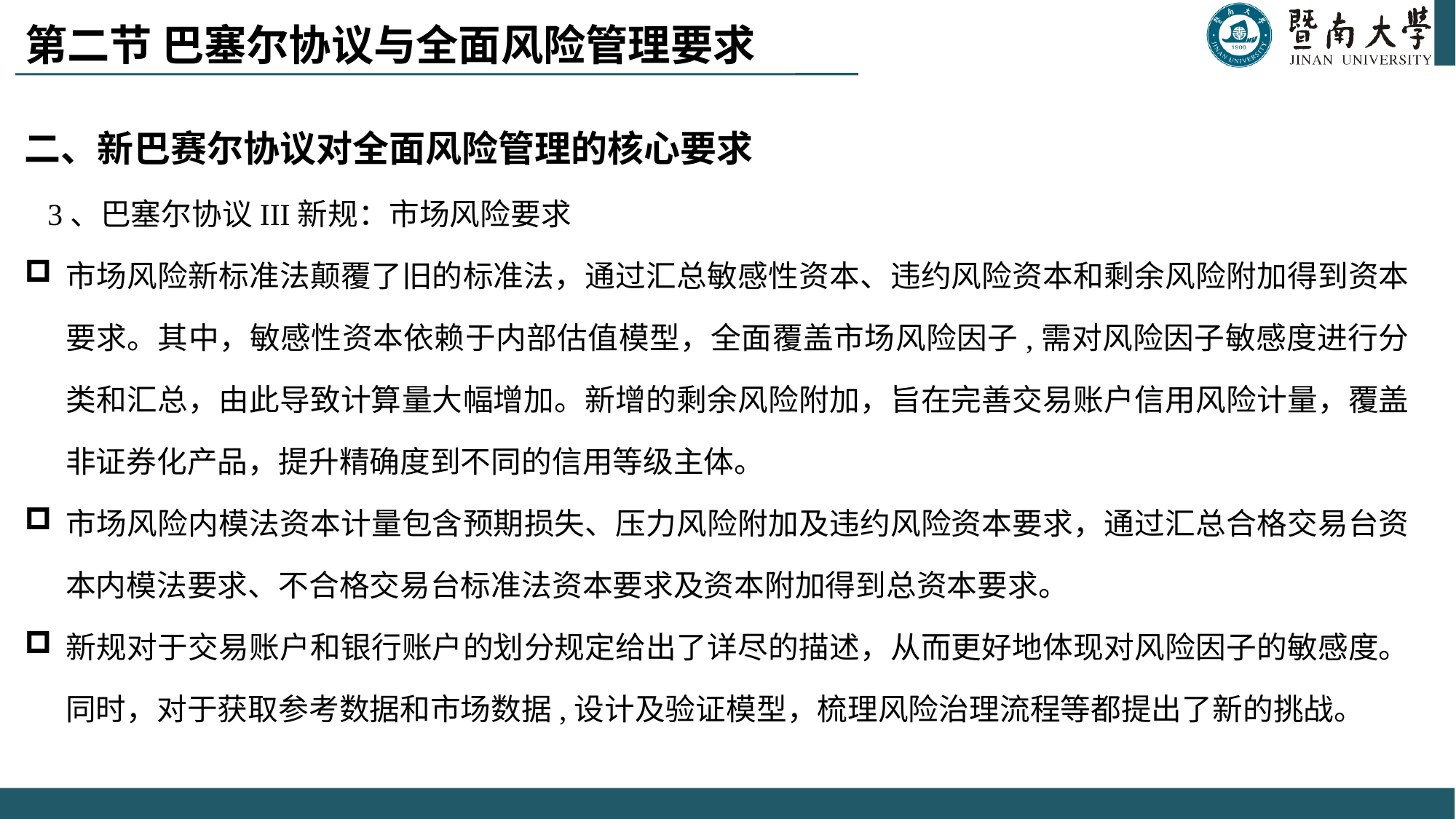

# 第二节 巴塞尔协议与全面风险管理要求
二、新巴赛尔协议对全面风险管理的核心要求
   3、巴塞尔协议III新规：市场风险要求
市场风险新标准法颠覆了旧的标准法，通过汇总敏感性资本、违约风险资本和剩余风险附加得到资本要求。其中，敏感性资本依赖于内部估值模型，全面覆盖市场风险因子,需对风险因子敏感度进行分类和汇总，由此导致计算量大幅增加。新增的剩余风险附加，旨在完善交易账户信用风险计量，覆盖非证券化产品，提升精确度到不同的信用等级主体。
市场风险内模法资本计量包含预期损失、压力风险附加及违约风险资本要求，通过汇总合格交易台资本内模法要求、不合格交易台标准法资本要求及资本附加得到总资本要求。
新规对于交易账户和银行账户的划分规定给出了详尽的描述，从而更好地体现对风险因子的敏感度。同时，对于获取参考数据和市场数据,设计及验证模型，梳理风险治理流程等都提出了新的挑战。